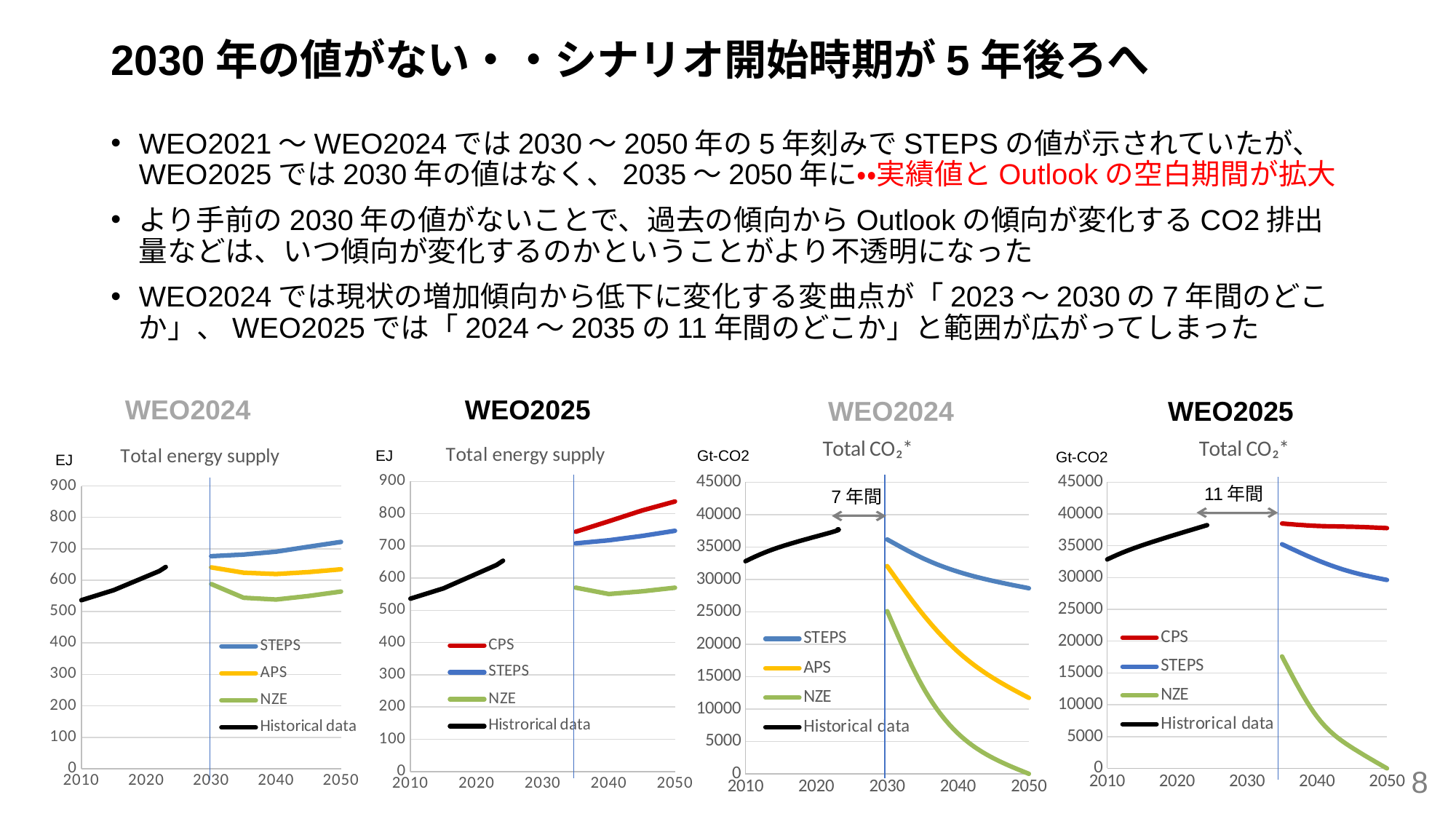

# 2030年の値がない・・シナリオ開始時期が5年後ろへ
WEO2021～WEO2024では2030～2050年の5年刻みでSTEPSの値が示されていたが、WEO2025では2030年の値はなく、2035～2050年に・・実績値とOutlookの空白期間が拡大
より手前の2030年の値がないことで、過去の傾向からOutlookの傾向が変化するCO2排出量などは、いつ傾向が変化するのかということがより不透明になった
WEO2024では現状の増加傾向から低下に変化する変曲点が「2023～2030の7年間のどこか」、WEO2025では「2024～2035の11年間のどこか」と範囲が広がってしまった
WEO2024
WEO2025
WEO2024
WEO2025

### Chart:

| Category | STEPS | APS | NZE | Historical data |
|---|---|---|---|---|

### Chart:

| Category | CPS | STEPS | NZE | Histrorical data |
|---|---|---|---|---|

### Chart:

| Category | CPS | STEPS | NZE | Histrorical data |
|---|---|---|---|---|

### Chart:

| Category | STEPS | APS | NZE | Historical data |
|---|---|---|---|---|
EJ
Gt-CO2
Gt-CO2
EJ
11年間
7年間
8